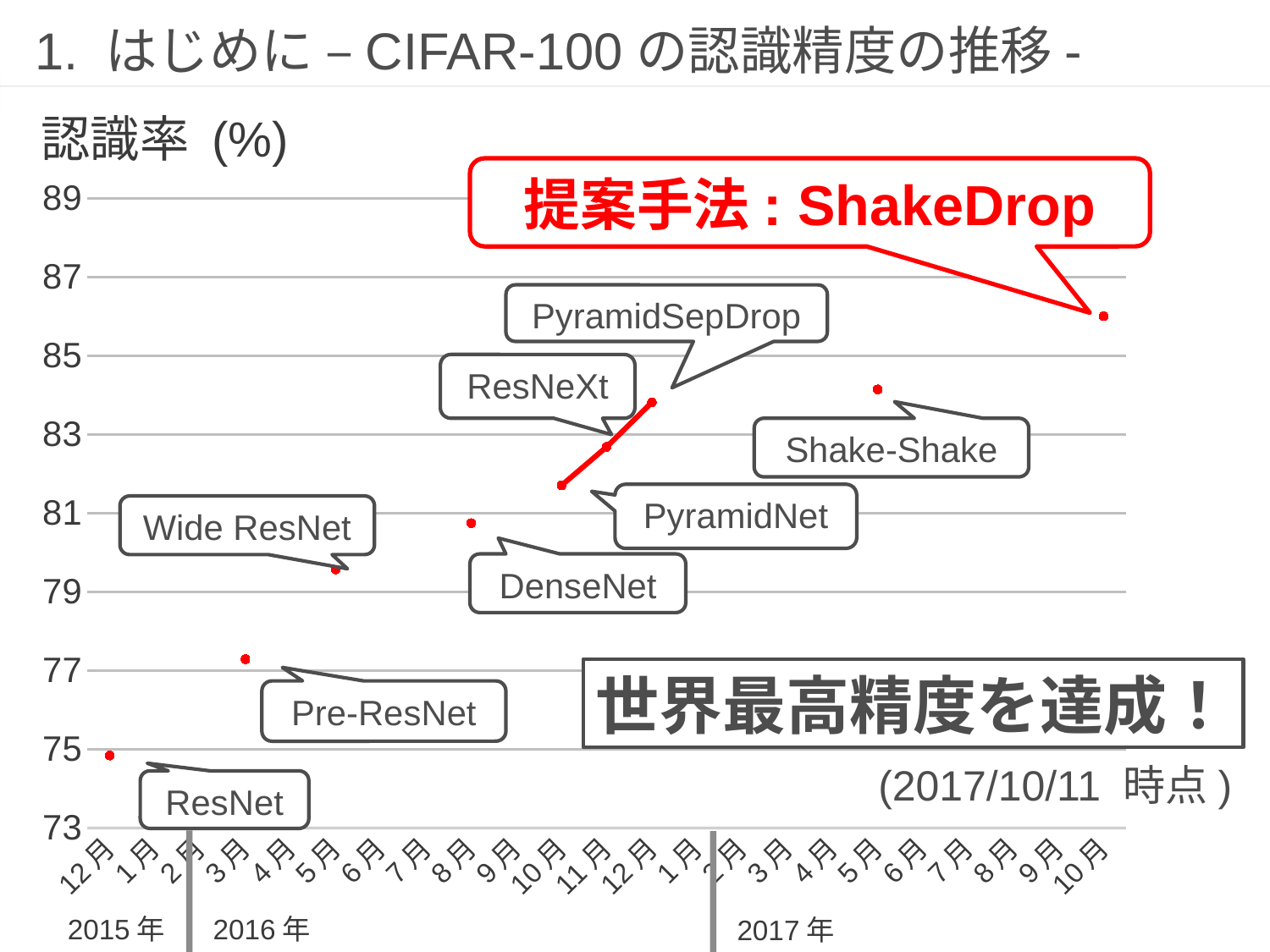

# 1. はじめに –CIFAR-100の認識精度の推移-
認識率 (%)
提案手法: ShakeDrop

### Chart

| Category | 系列 1 |
|---|---|
| 42339 | 74.84 |
| 42370 | None |
| 42401 | None |
| 42430 | 77.29 |
| 42461 | None |
| 42491 | 79.57 |
| 42522 | None |
| 42552 | None |
| 42583 | 80.75 |
| 42614 | None |
| 42644 | 81.71000000000002 |
| 42675 | 82.69 |
| 42705 | 83.82 |
| 42736 | None |
| 42767 | None |
| 42795 | None |
| 42826 | None |
| 42856 | 84.15 |
| 42887 | None |
| 42917 | None |
| 42948 | None |
| 42979 | None |
| 43009 | 86.01 |
PyramidSepDrop
ResNeXt
Shake-Shake
PyramidNet
Wide ResNet
DenseNet
世界最高精度を達成！
Pre-ResNet
(2017/10/11 時点)
ResNet

2015年
2016年
2017年